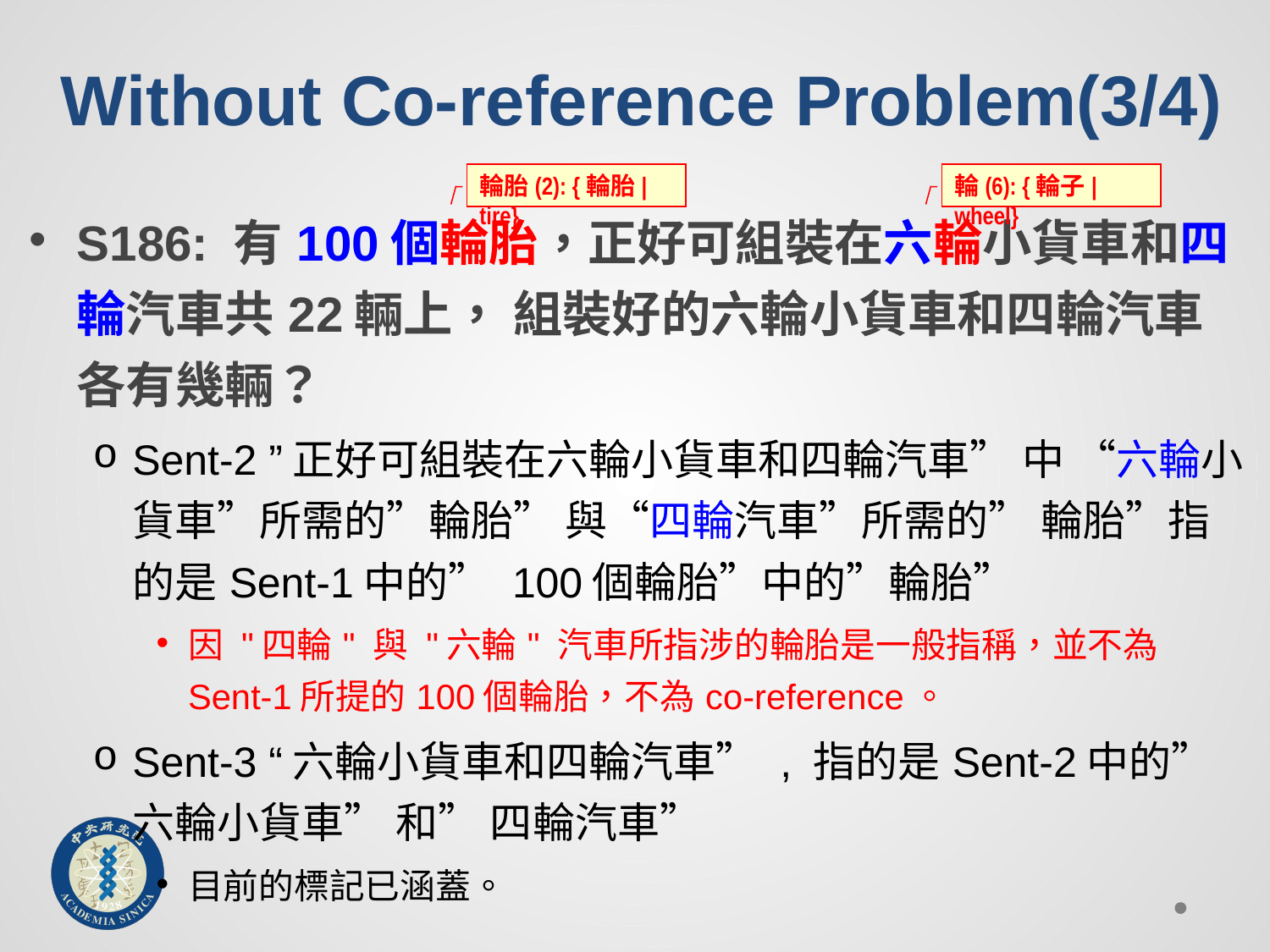

Without Co-reference Problem(3/4)

輪胎(2): {輪胎|tire}
輪(6): {輪子|wheel}
S186: 有100個輪胎，正好可組裝在六輪小貨車和四輪汽車共22輛上， 組裝好的六輪小貨車和四輪汽車各有幾輛？
Sent-2 ”正好可組裝在六輪小貨車和四輪汽車” 中 “六輪小貨車”所需的”輪胎” 與“四輪汽車”所需的” 輪胎”指的是Sent-1中的” 100個輪胎”中的”輪胎”
因 "四輪" 與 "六輪" 汽車所指涉的輪胎是一般指稱，並不為Sent-1所提的100個輪胎，不為co-reference。
Sent-3 “六輪小貨車和四輪汽車” , 指的是Sent-2中的”六輪小貨車” 和” 四輪汽車”
目前的標記已涵蓋。